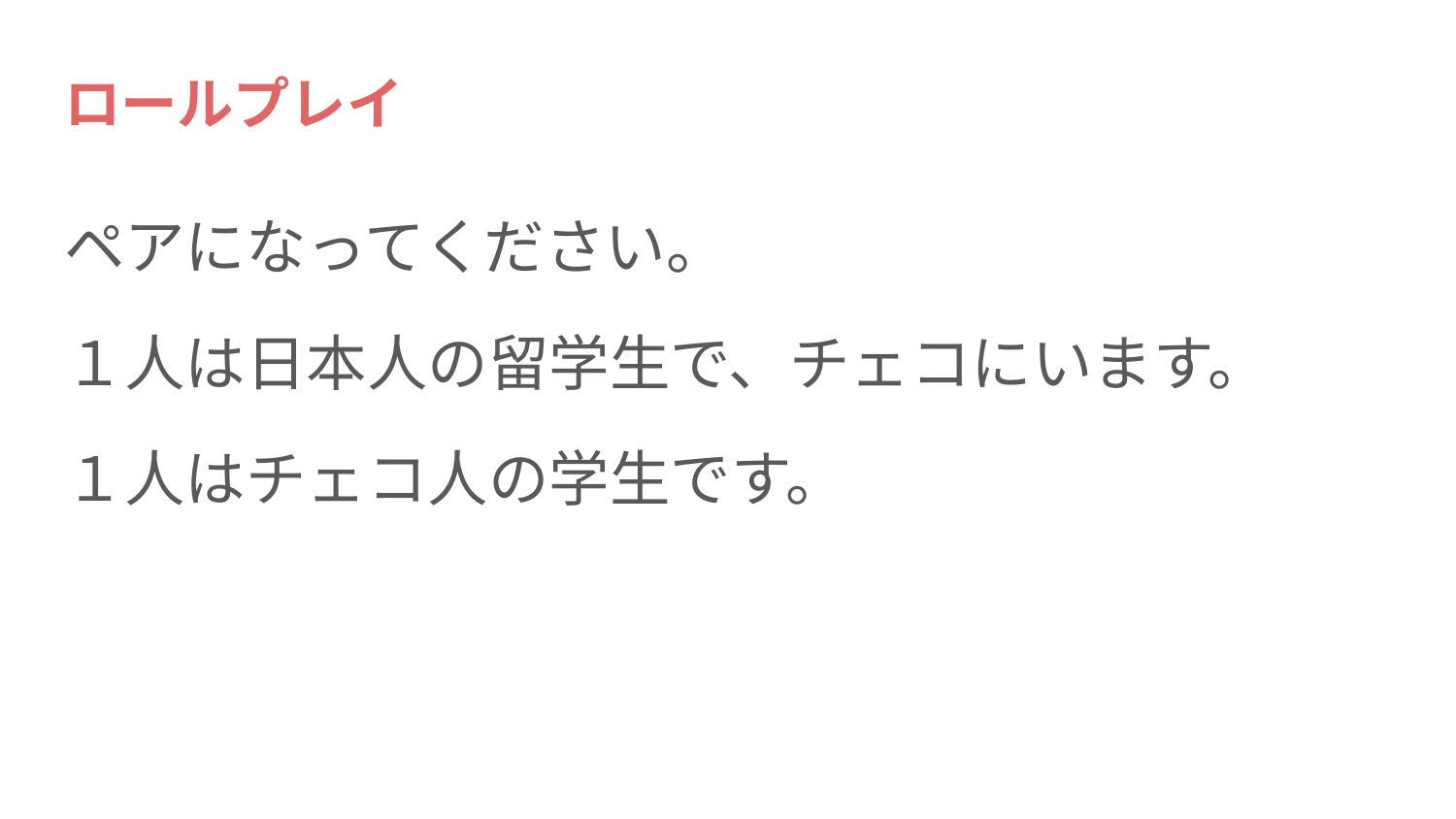

# ロールプレイ
ペアになってください。
１人は日本人の留学生で、チェコにいます。
１人はチェコ人の学生です。